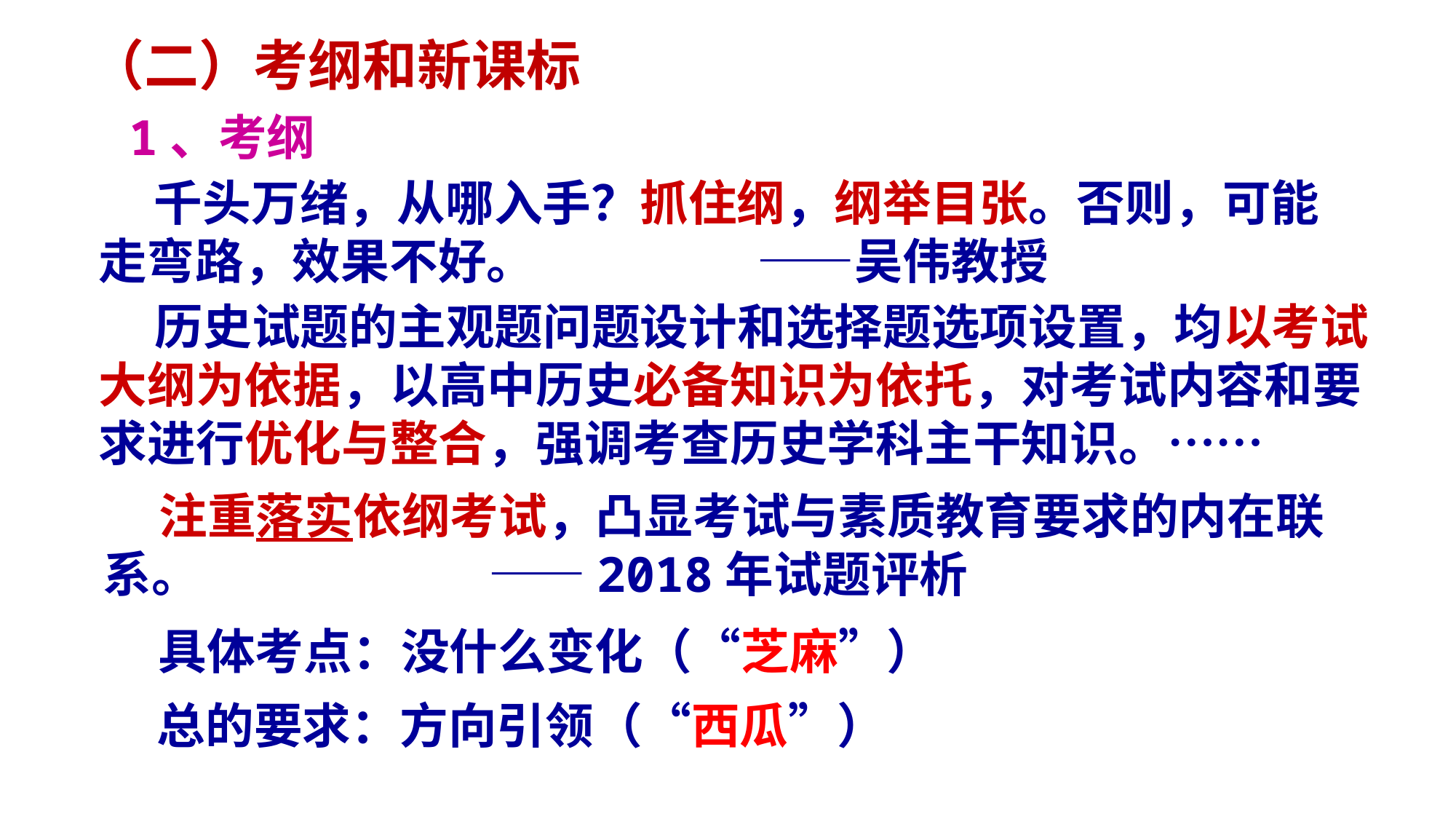

（二）考纲和新课标
1、考纲
    千头万绪，从哪入手？抓住纲，纲举目张。否则，可能走弯路，效果不好。                    ——吴伟教授
    历史试题的主观题问题设计和选择题选项设置，均以考试大纲为依据，以高中历史必备知识为依托，对考试内容和要求进行优化与整合，强调考查历史学科主干知识。……
    注重落实依纲考试，凸显考试与素质教育要求的内在联系。                          ——2018年试题评析
    具体考点：没什么变化（“芝麻”）
    总的要求：方向引领（“西瓜”）